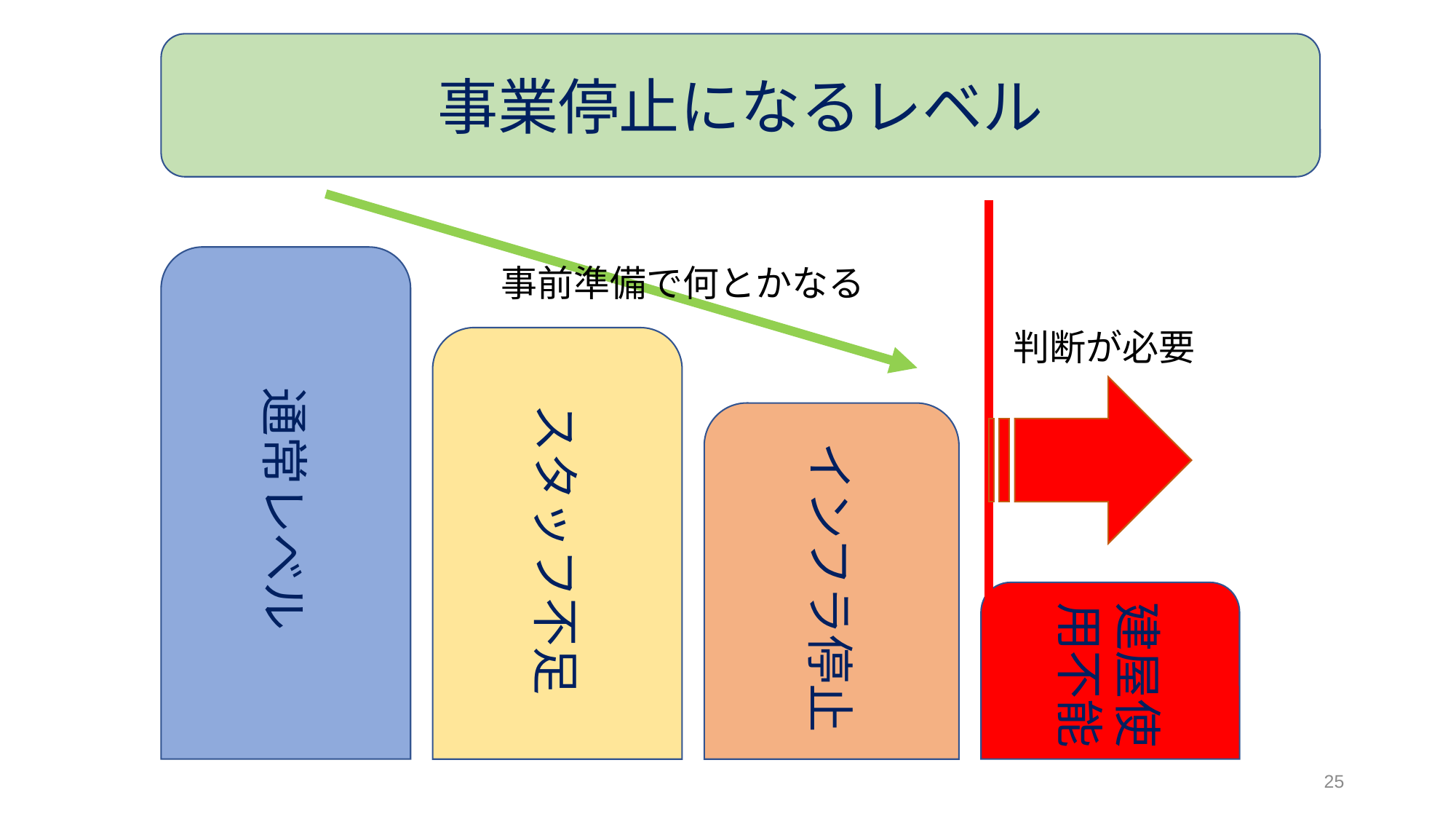

事業停止になるレベル
通常レベル
事前準備で何とかなる
判断が必要
スタッフ不足

インフラ停止
建屋使用不能
25